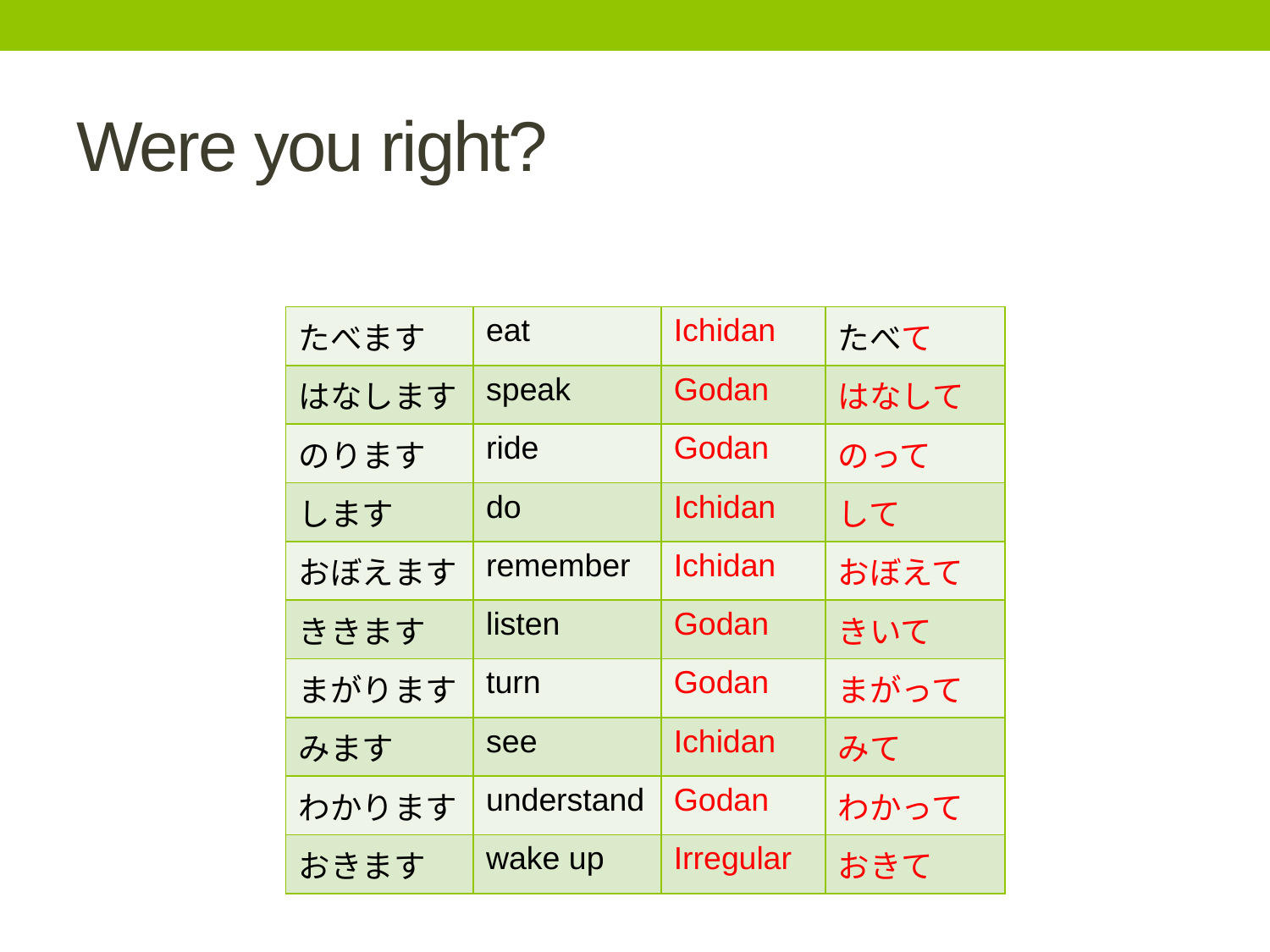

# Were you right?
| たべます | eat | Ichidan | たべて |
| --- | --- | --- | --- |
| はなします | speak | Godan | はなして |
| のります | ride | Godan | のって |
| します | do | Ichidan | して |
| おぼえます | remember | Ichidan | おぼえて |
| ききます | listen | Godan | きいて |
| まがります | turn | Godan | まがって |
| みます | see | Ichidan | みて |
| わかります | understand | Godan | わかって |
| おきます | wake up | Irregular | おきて |